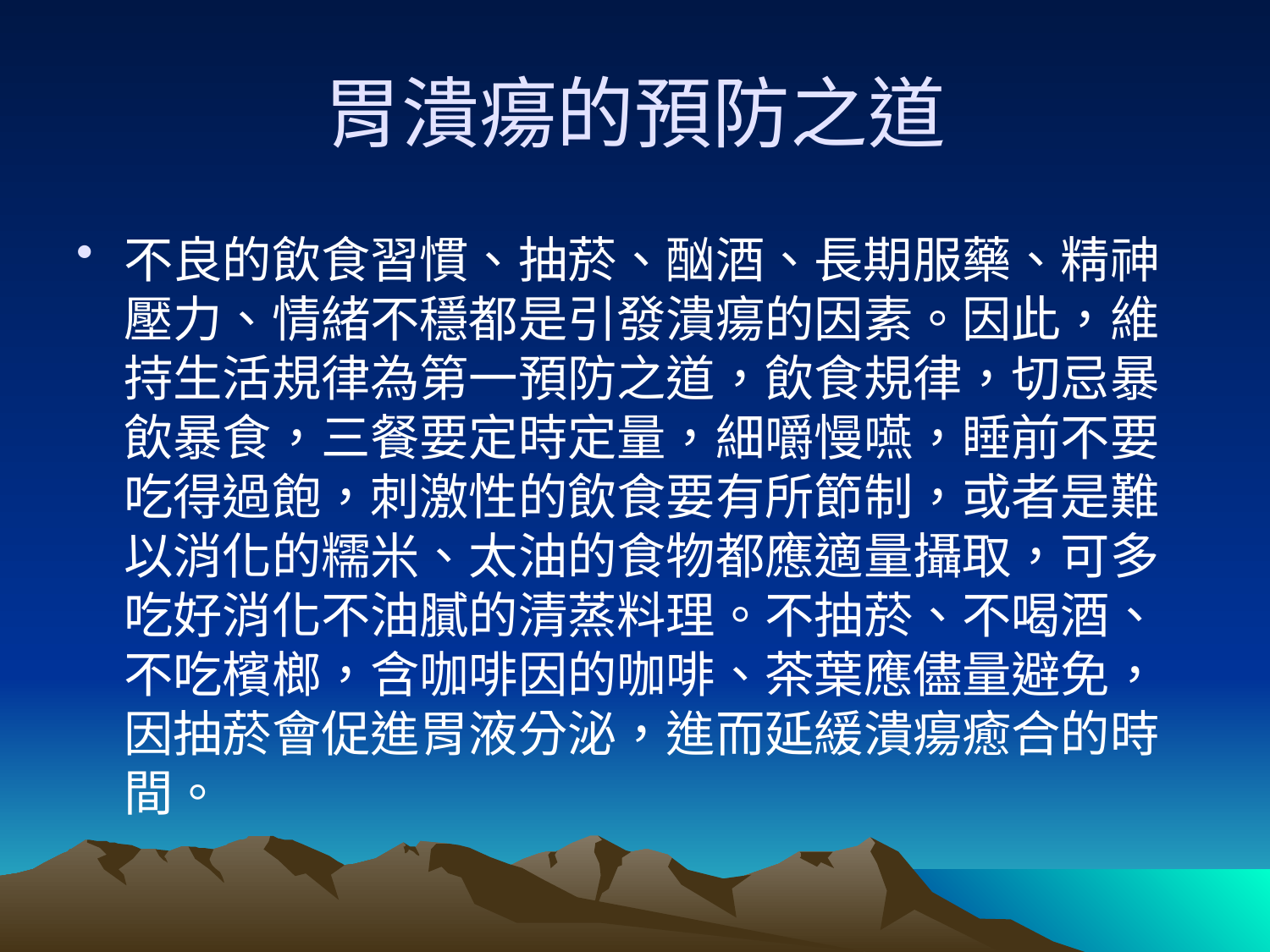

# 胃潰瘍的預防之道
不良的飲食習慣、抽菸、酗酒、長期服藥、精神壓力、情緒不穩都是引發潰瘍的因素。因此，維持生活規律為第一預防之道，飲食規律，切忌暴飲暴食，三餐要定時定量，細嚼慢嚥，睡前不要吃得過飽，刺激性的飲食要有所節制，或者是難以消化的糯米、太油的食物都應適量攝取，可多吃好消化不油膩的清蒸料理。不抽菸、不喝酒、不吃檳榔，含咖啡因的咖啡、茶葉應儘量避免，因抽菸會促進胃液分泌，進而延緩潰瘍癒合的時間。